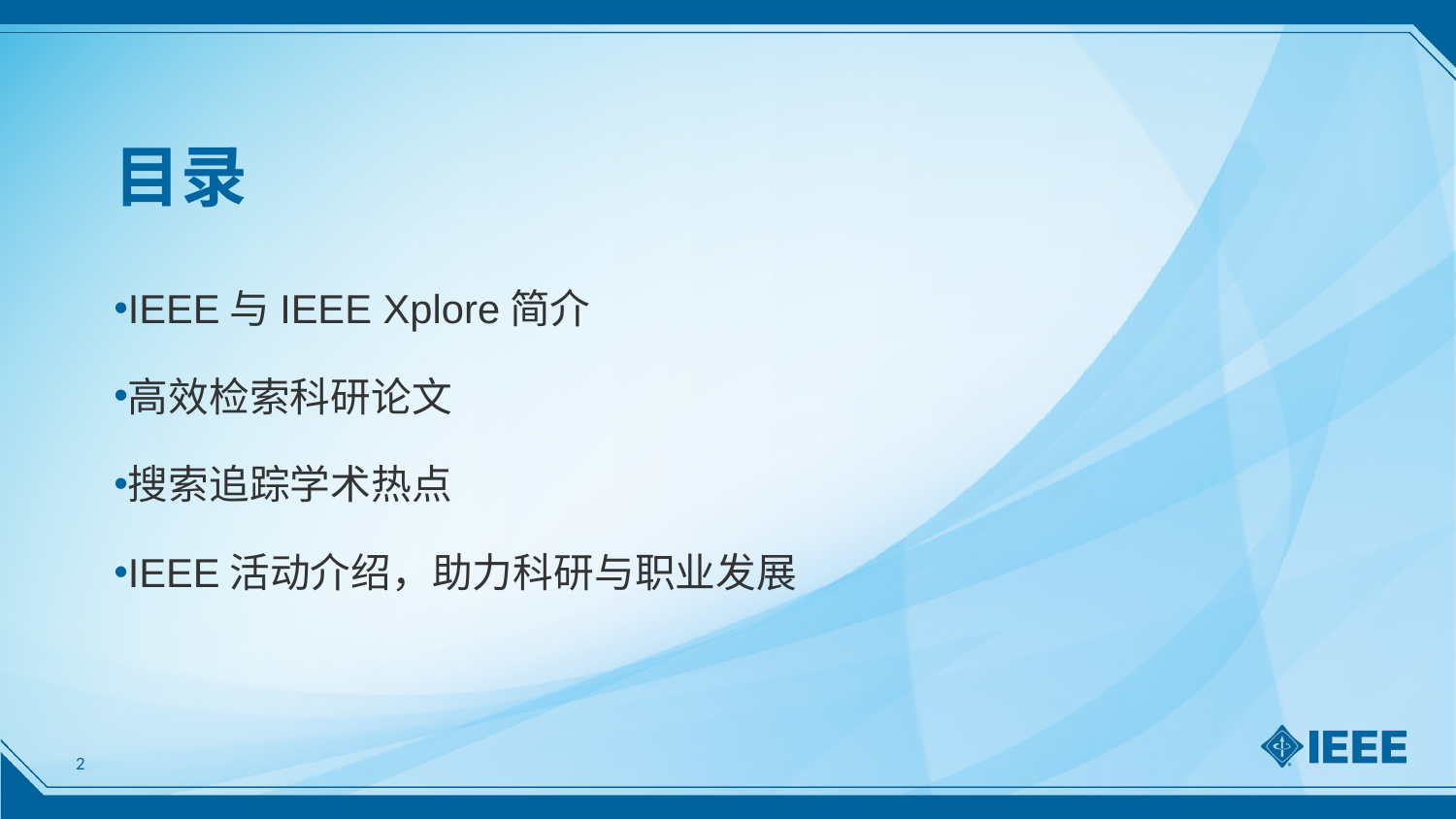

# 目录
IEEE与IEEE Xplore简介
高效检索科研论文
搜索追踪学术热点
IEEE活动介绍，助力科研与职业发展
2